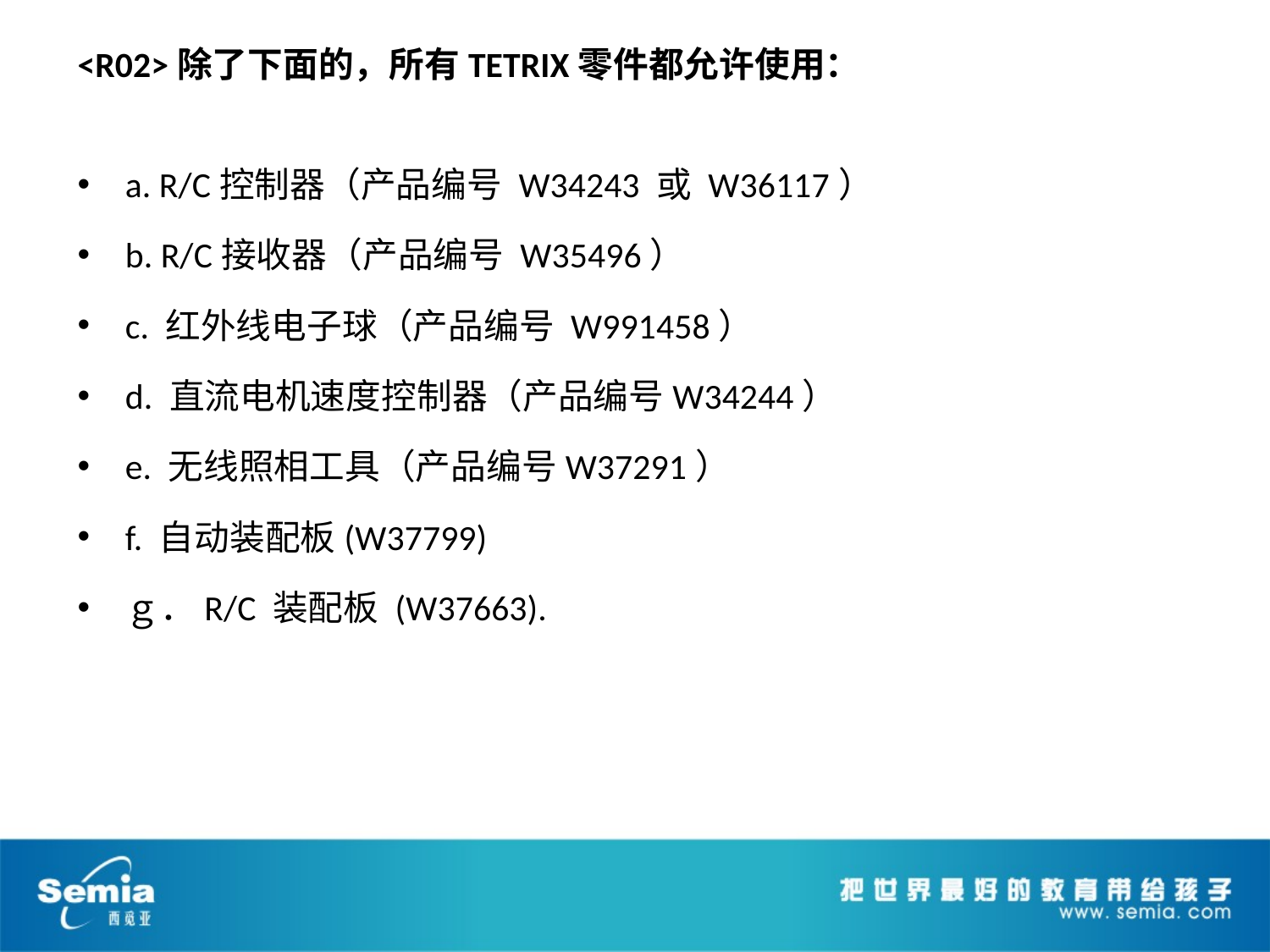

<R02>除了下面的，所有TETRIX零件都允许使用：

a. R/C控制器（产品编号 W34243 或 W36117）
b. R/C接收器（产品编号 W35496）
c. 红外线电子球（产品编号 W991458）
d. 直流电机速度控制器（产品编号W34244）
e. 无线照相工具（产品编号W37291）
f. 自动装配板(W37799)
ｇ．R/C 装配板 (W37663).